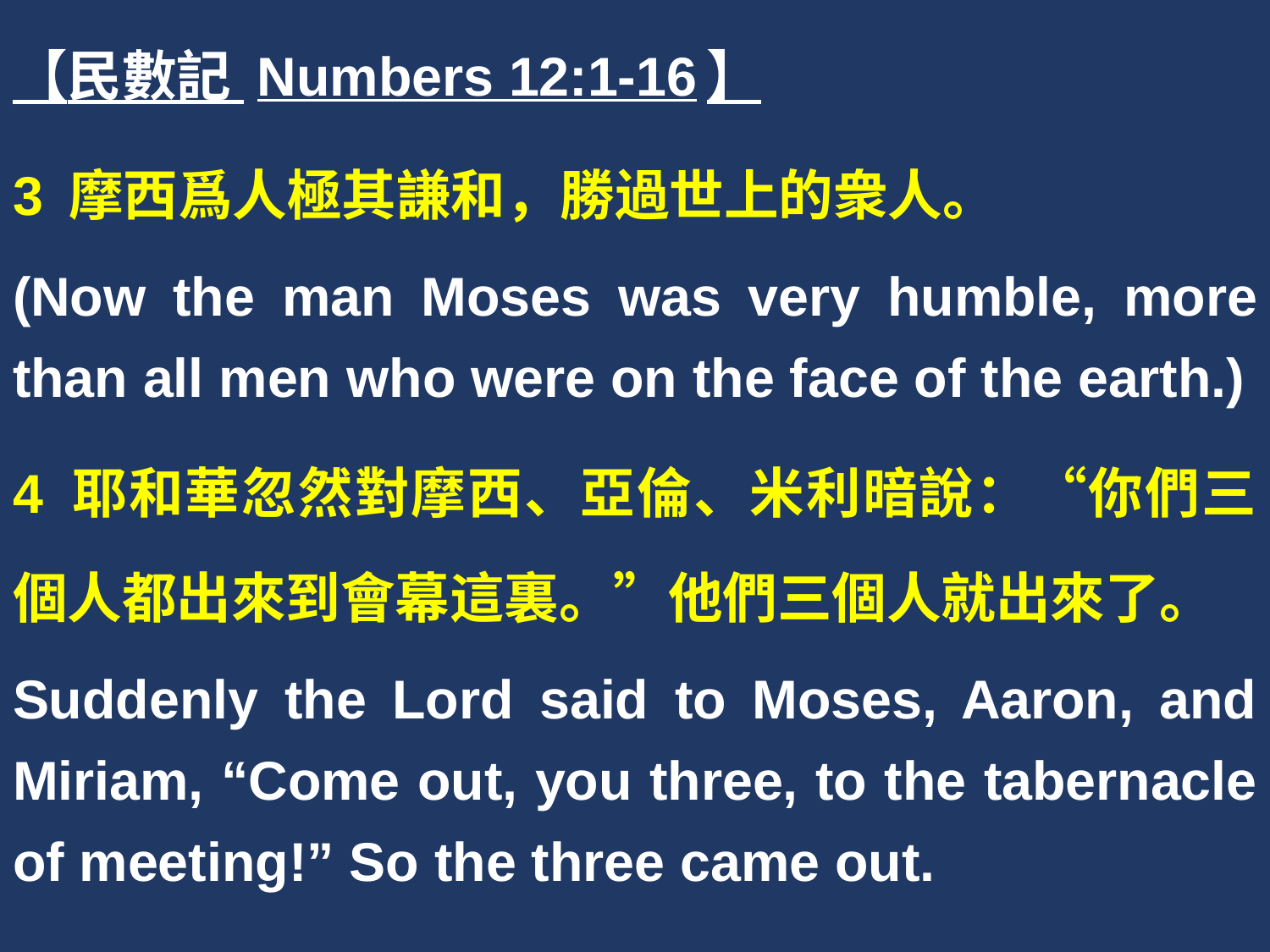

【民數記 Numbers 12:1-16】
3 摩西爲人極其謙和，勝過世上的衆人。
(Now the man Moses was very humble, more than all men who were on the face of the earth.)
4 耶和華忽然對摩西、亞倫、米利暗說：“你們三個人都出來到會幕這裏。”他們三個人就出來了。
Suddenly the Lord said to Moses, Aaron, and Miriam, “Come out, you three, to the tabernacle of meeting!” So the three came out.